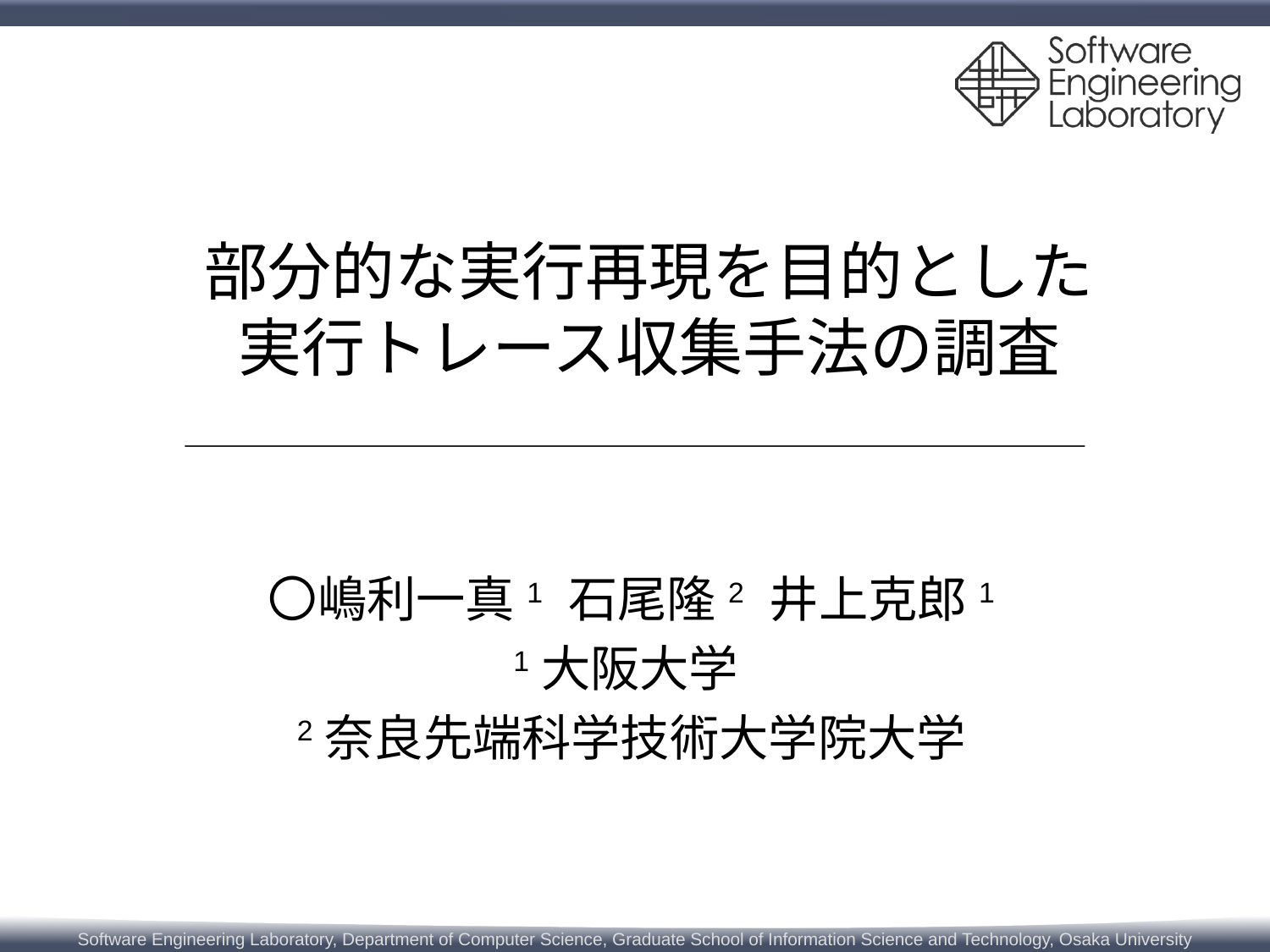

# 部分的な実行再現を目的とした 実行トレース収集手法の調査

〇嶋利一真1 石尾隆2 井上克郎1
1大阪大学
2奈良先端科学技術大学院大学